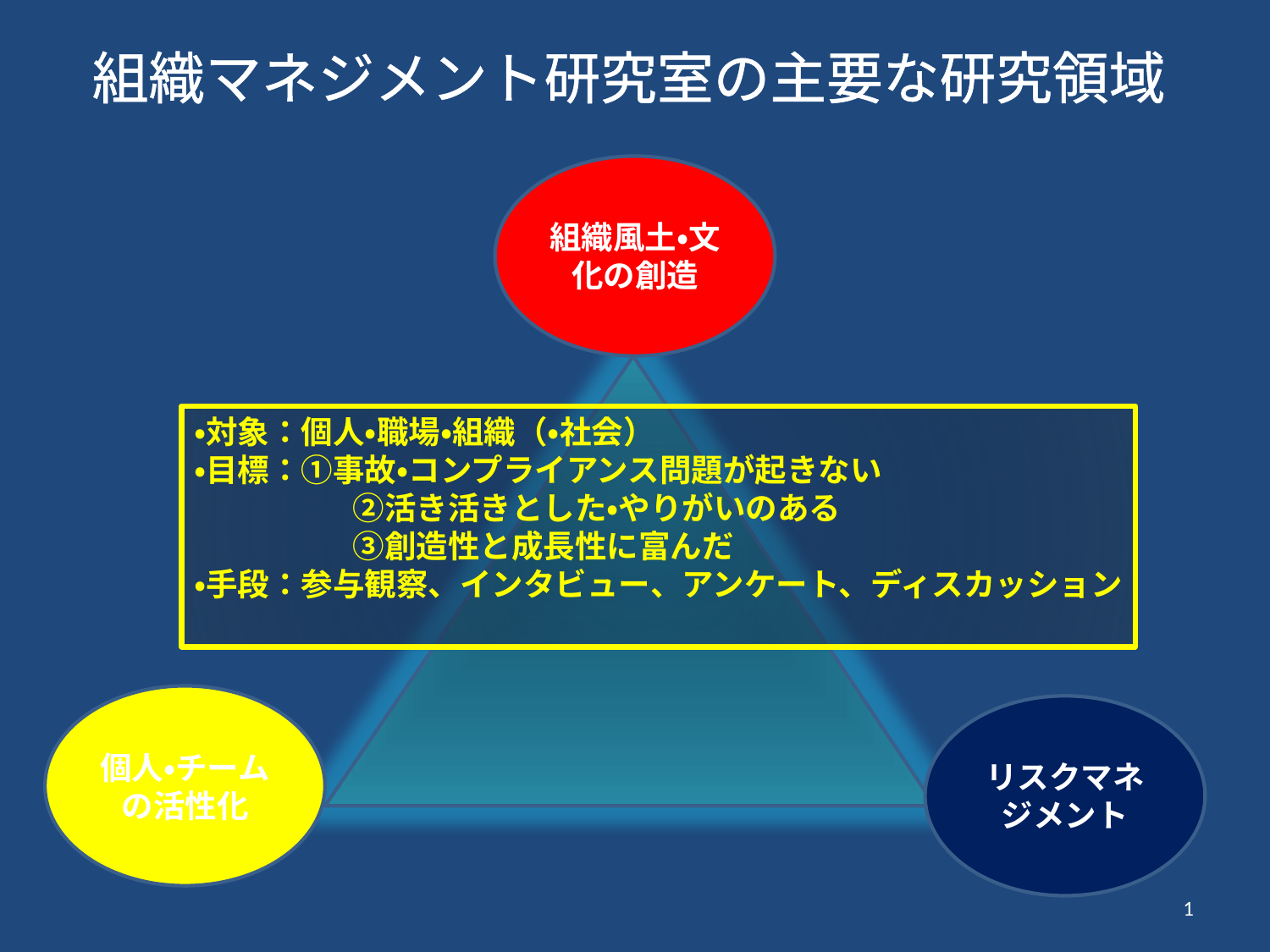

組織マネジメント研究室の主要な研究領域

組織風土・文化の創造

・対象：個人・職場・組織（・社会）
・目標：①事故・コンプライアンス問題が起きない
　　　　　②活き活きとした・やりがいのある
　　　　　③創造性と成長性に富んだ
・手段：参与観察、インタビュー、アンケート、ディスカッション

個人・チームの活性化

リスクマネジメント

1